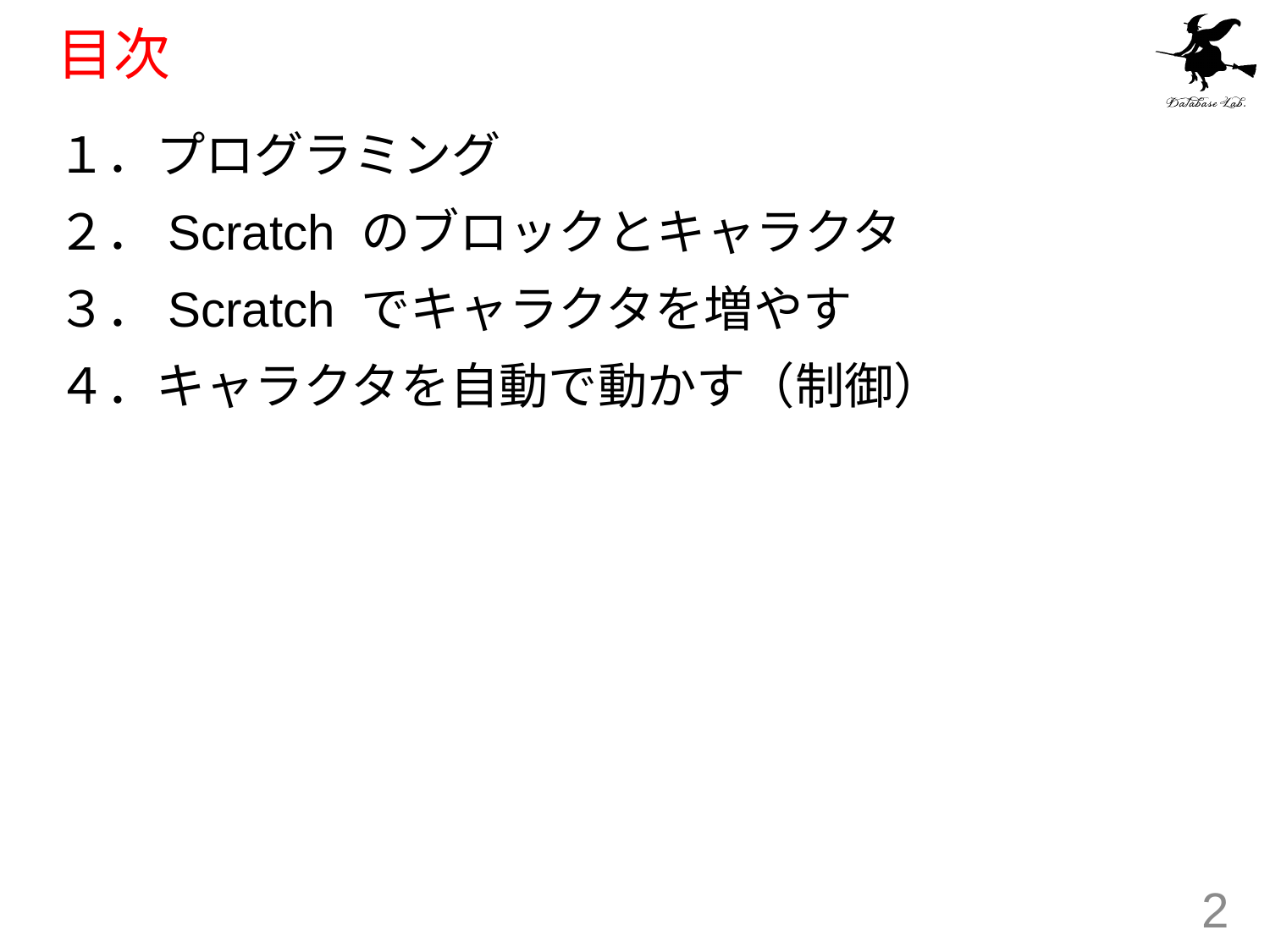

# 目次
１．プログラミング
２．Scratch のブロックとキャラクタ
３．Scratch でキャラクタを増やす
４．キャラクタを自動で動かす（制御）
2